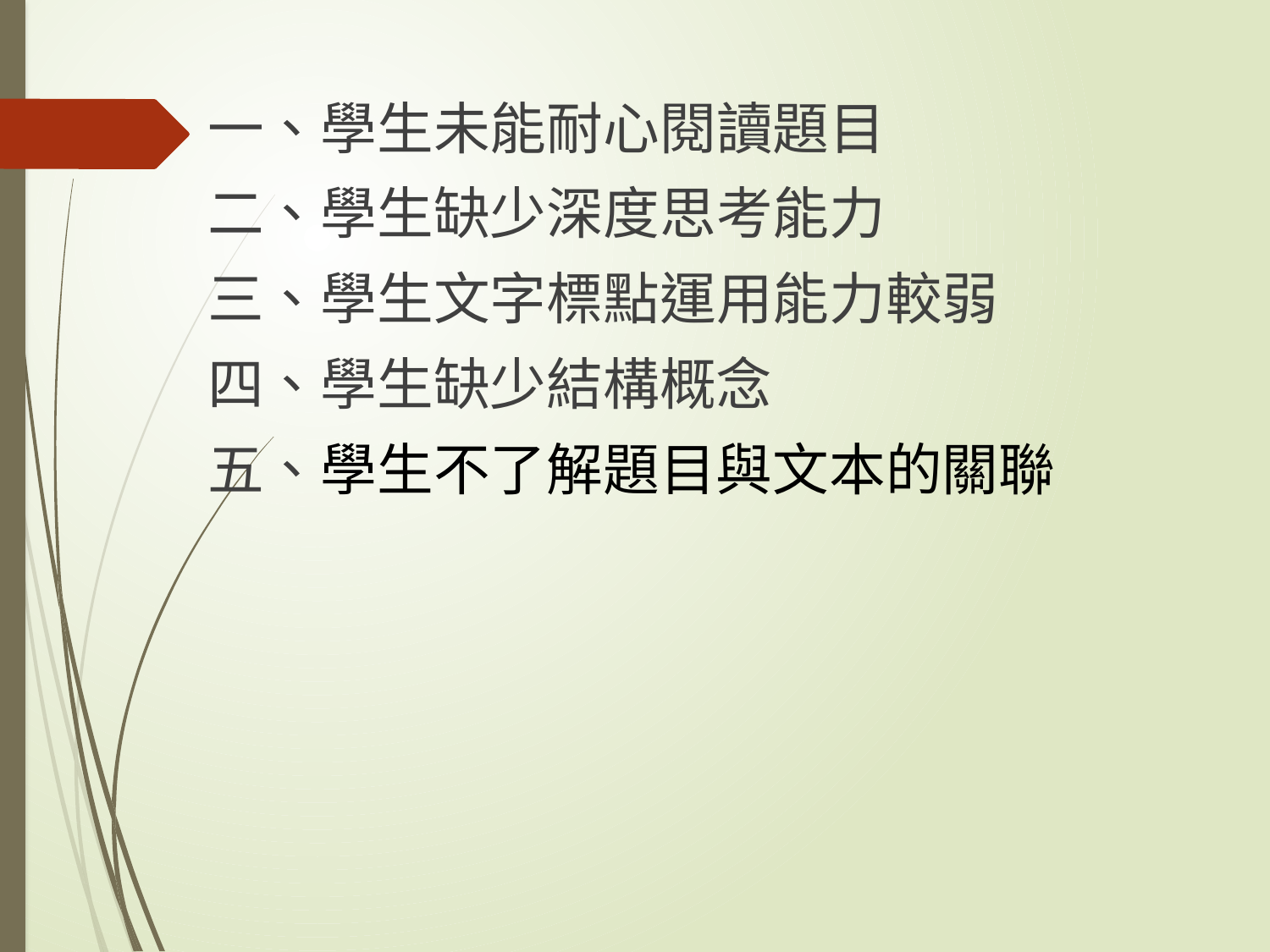

一、學生未能耐心閱讀題目
二、學生缺少深度思考能力
三、學生文字標點運用能力較弱
四、學生缺少結構概念
五、學生不了解題目與文本的關聯